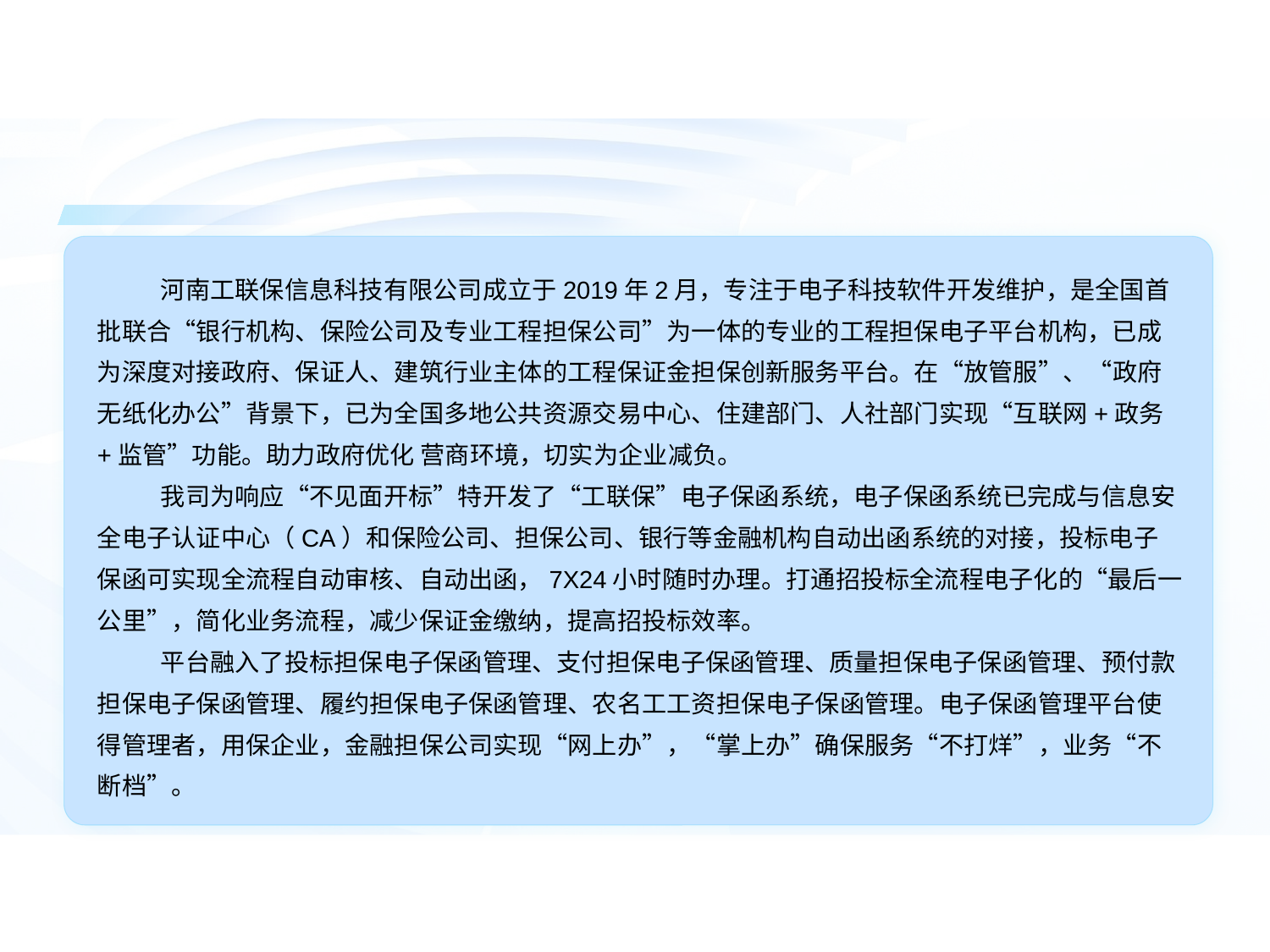

河南工联保信息科技有限公司成立于2019年2月，专注于电子科技软件开发维护，是全国首批联合“银行机构、保险公司及专业工程担保公司”为一体的专业的工程担保电子平台机构，已成为深度对接政府、保证人、建筑行业主体的工程保证金担保创新服务平台。在“放管服”、“政府无纸化办公”背景下，已为全国多地公共资源交易中心、住建部门、人社部门实现“互联网+政务+监管”功能。助力政府优化 营商环境，切实为企业减负。
我司为响应“不见面开标”特开发了“工联保”电子保函系统，电子保函系统已完成与信息安全电子认证中心（CA）和保险公司、担保公司、银行等金融机构自动出函系统的对接，投标电子保函可实现全流程自动审核、自动出函，7X24小时随时办理。打通招投标全流程电子化的“最后一公里”，简化业务流程，减少保证金缴纳，提高招投标效率。
平台融入了投标担保电子保函管理、支付担保电子保函管理、质量担保电子保函管理、预付款担保电子保函管理、履约担保电子保函管理、农名工工资担保电子保函管理。电子保函管理平台使得管理者，用保企业，金融担保公司实现“网上办”，“掌上办”确保服务“不打烊”，业务“不断档”。